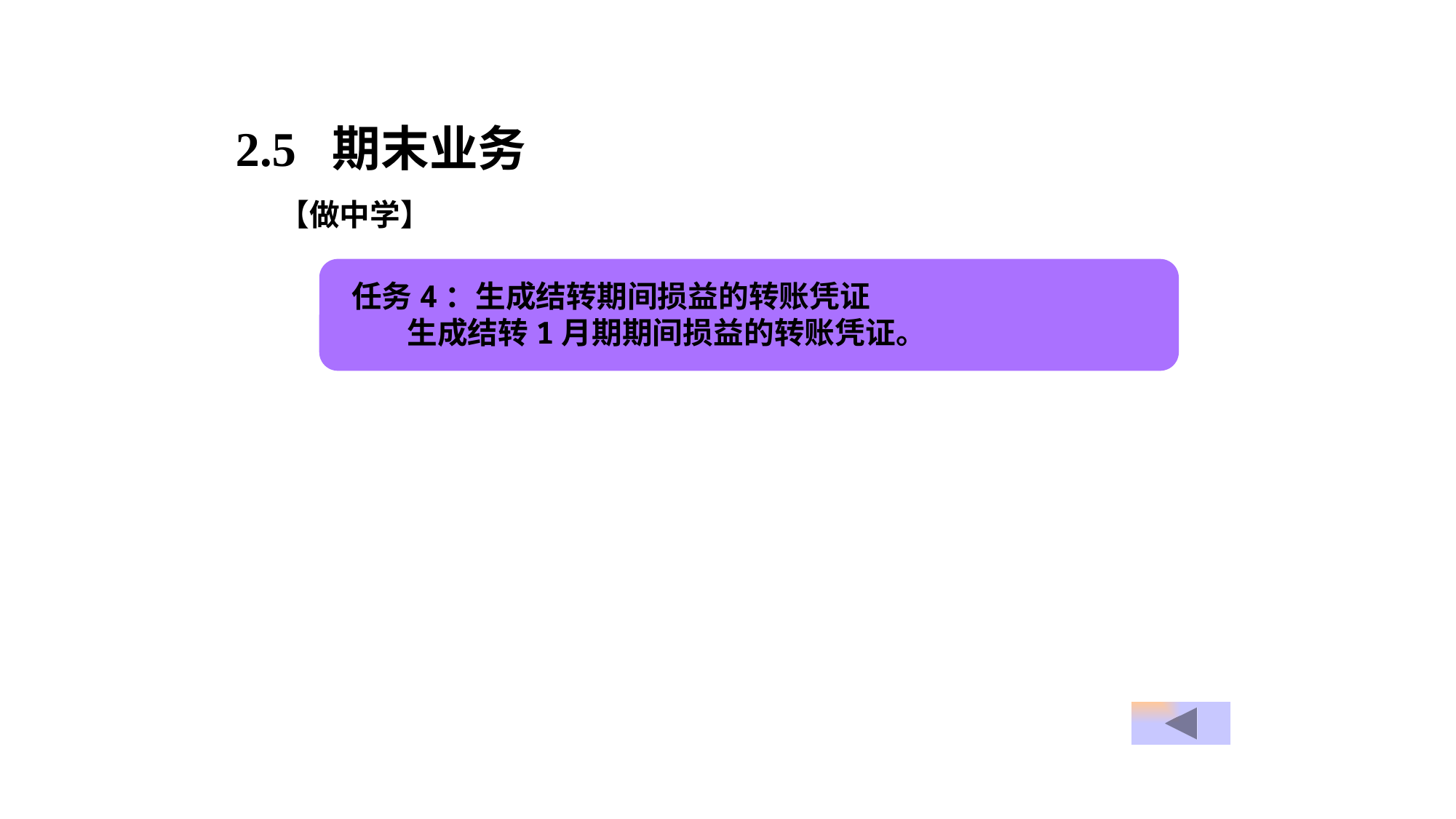

2.5  期末业务
【做中学】

任务4：生成结转期间损益的转账凭证
       生成结转1月期期间损益的转账凭证。